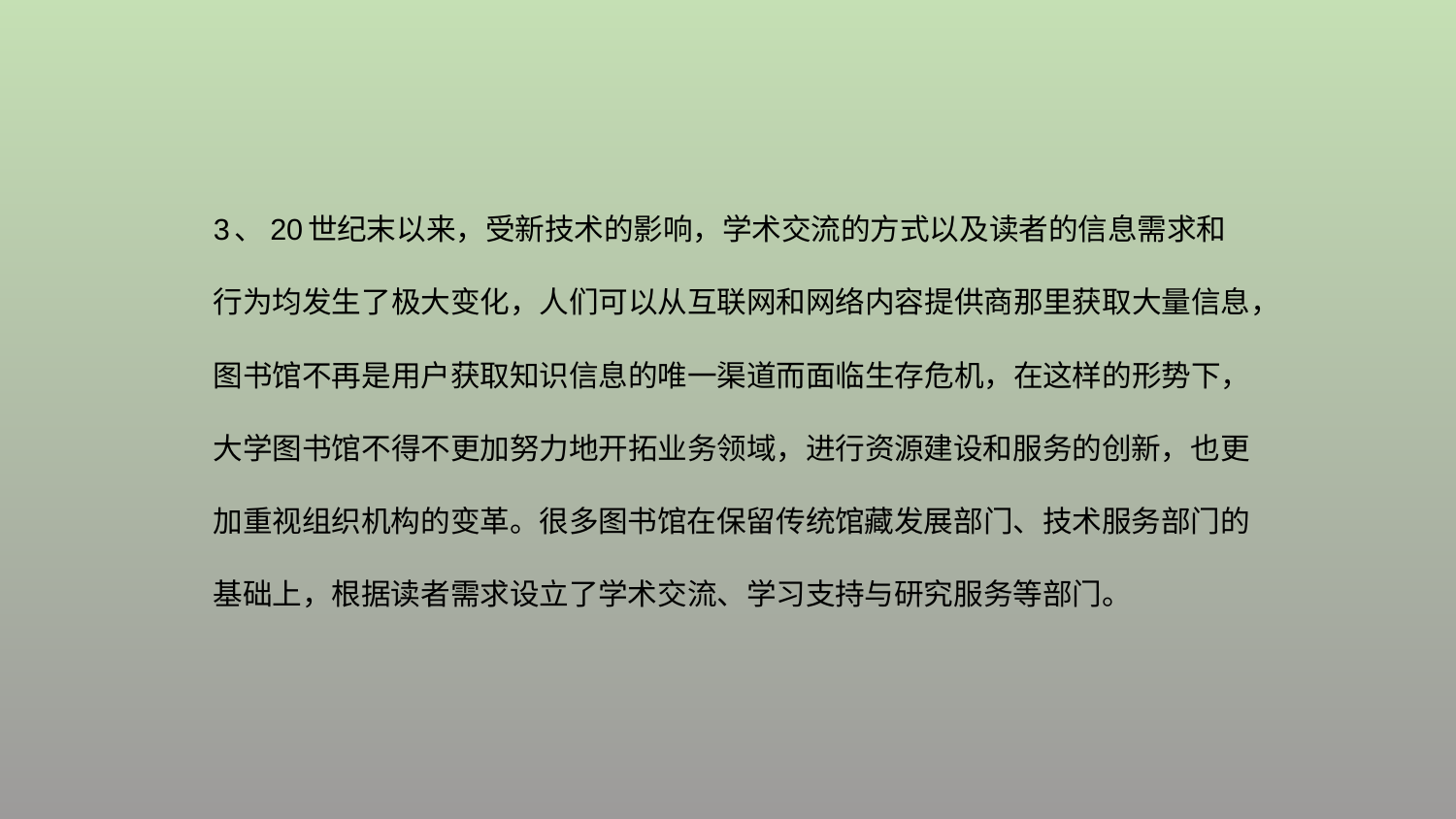

3、20世纪末以来，受新技术的影响，学术交流的方式以及读者的信息需求和行为均发生了极大变化，人们可以从互联网和网络内容提供商那里获取大量信息，图书馆不再是用户获取知识信息的唯一渠道而面临生存危机，在这样的形势下，大学图书馆不得不更加努力地开拓业务领域，进行资源建设和服务的创新，也更加重视组织机构的变革。很多图书馆在保留传统馆藏发展部门、技术服务部门的基础上，根据读者需求设立了学术交流、学习支持与研究服务等部门。